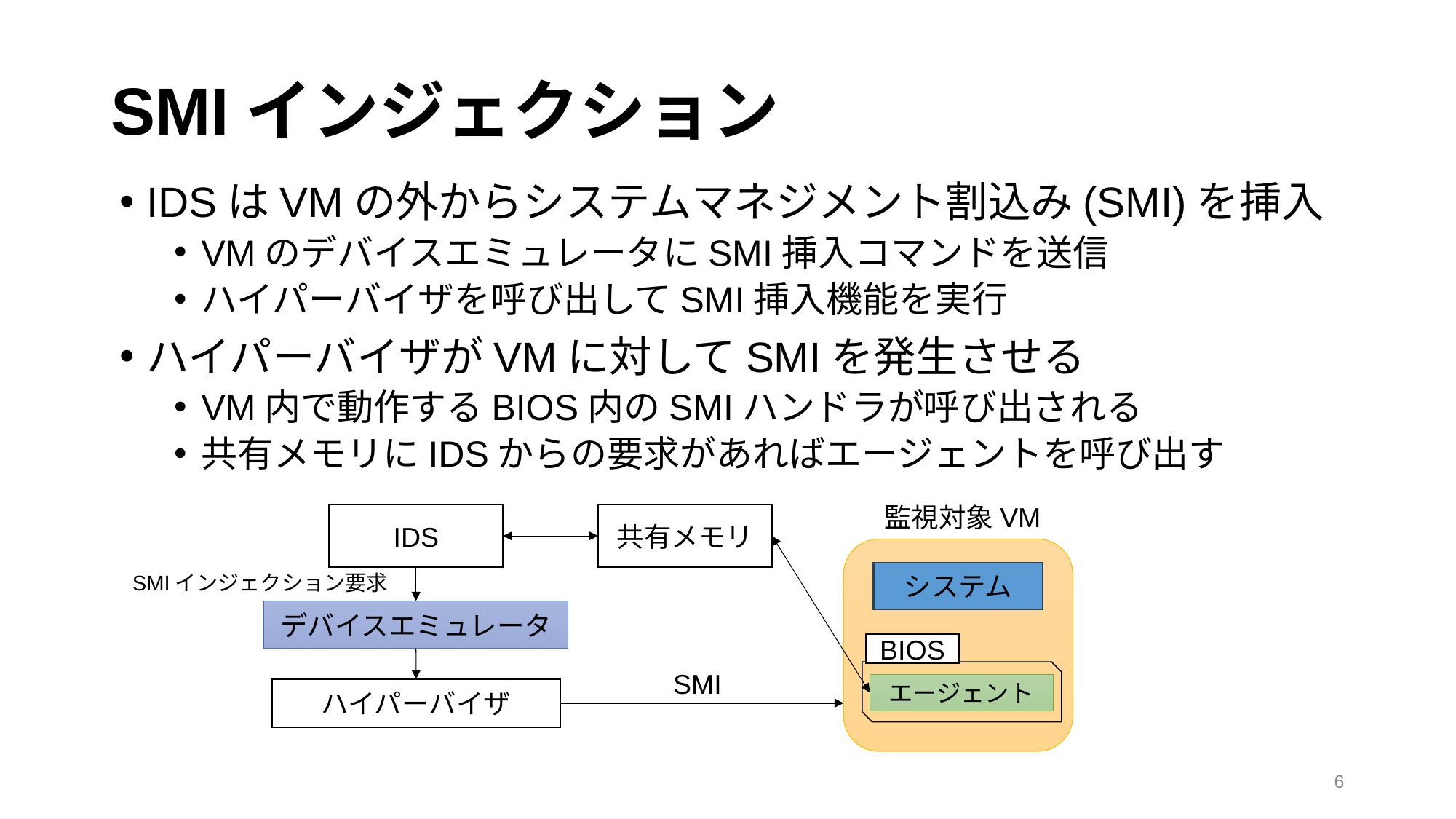

# SMIインジェクション
IDSはVMの外からシステムマネジメント割込み(SMI)を挿入
VMのデバイスエミュレータにSMI挿入コマンドを送信
ハイパーバイザを呼び出してSMI挿入機能を実行
ハイパーバイザがVMに対してSMIを発生させる
VM内で動作するBIOS内のSMIハンドラが呼び出される
共有メモリにIDSからの要求があればエージェントを呼び出す
監視対象VM
IDS
共有メモリ

システム
SMIインジェクション要求
デバイスエミュレータ
BIOS
SMI

エージェント
ハイパーバイザ
6